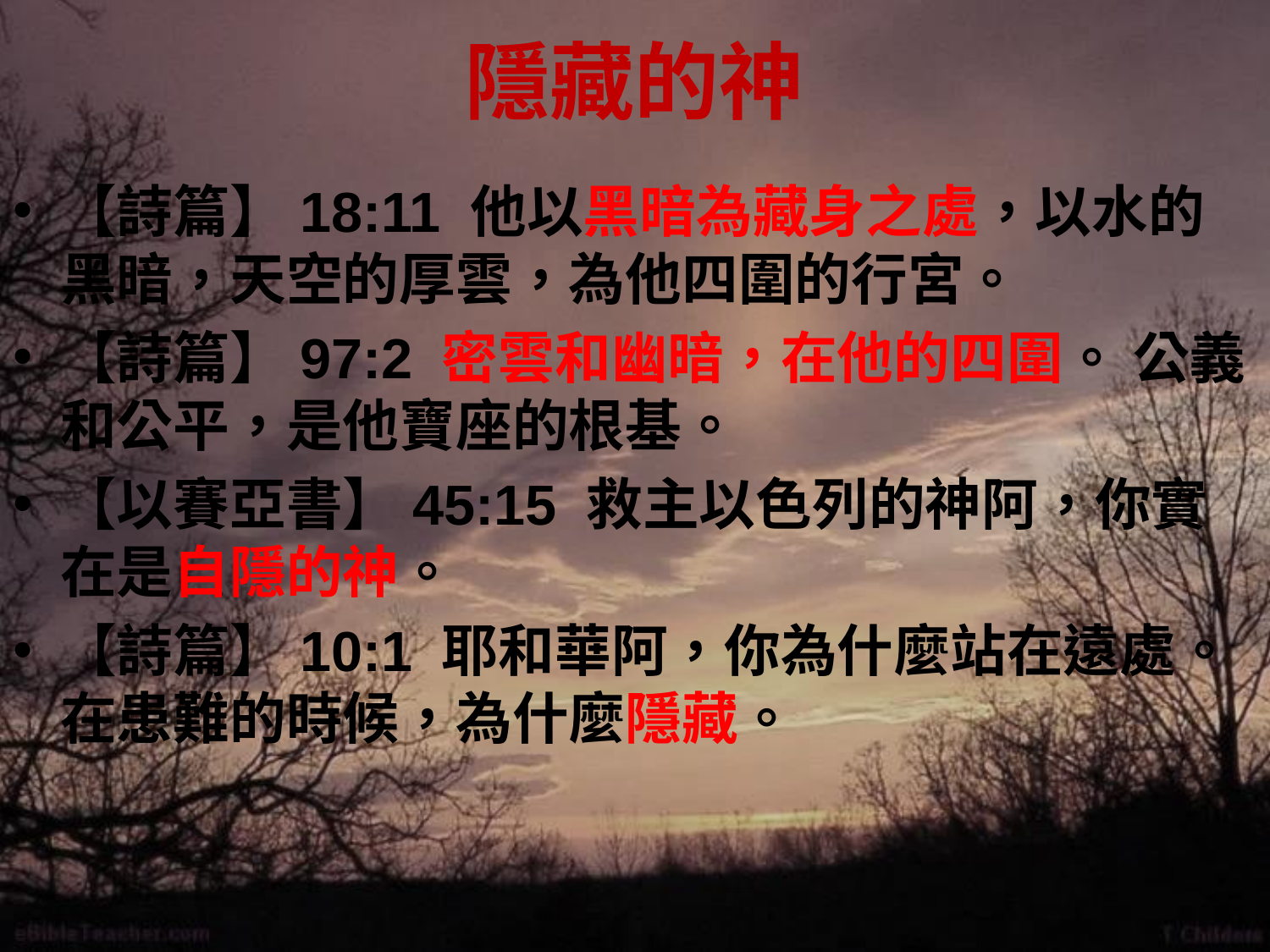

# 隱藏的神
【詩篇】18:11 他以黑暗為藏身之處，以水的黑暗，天空的厚雲，為他四圍的行宮。
【詩篇】97:2 密雲和幽暗，在他的四圍。 公義和公平，是他寶座的根基。
【以賽亞書】45:15 救主以色列的神阿，你實在是自隱的神。
【詩篇】10:1 耶和華阿，你為什麼站在遠處。 在患難的時候，為什麼隱藏。